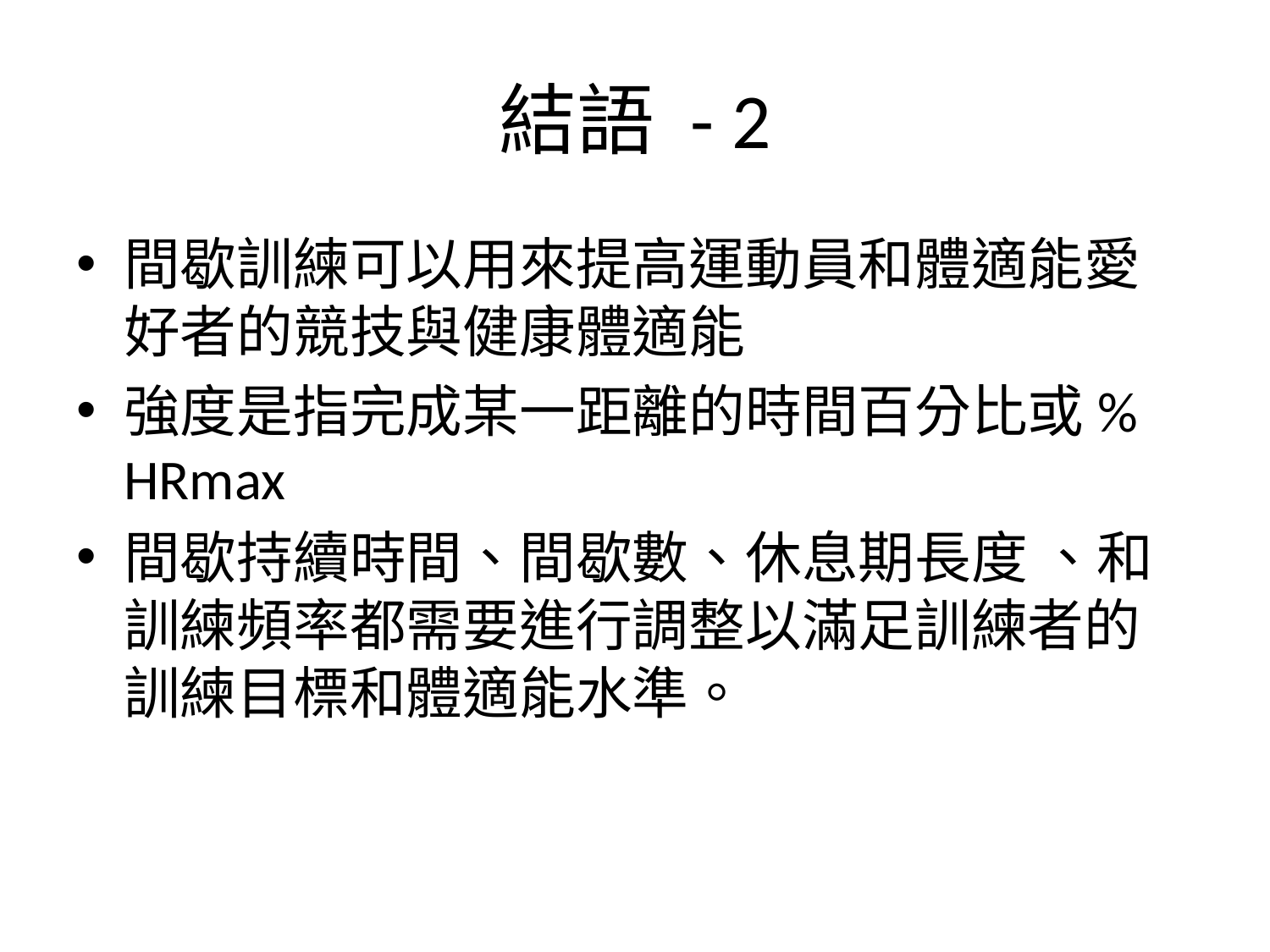

# 結語 - 2
間歇訓練可以用來提高運動員和體適能愛好者的競技與健康體適能
強度是指完成某一距離的時間百分比或% HRmax
間歇持續時間、間歇數、休息期長度 、和訓練頻率都需要進行調整以滿足訓練者的訓練目標和體適能水準。